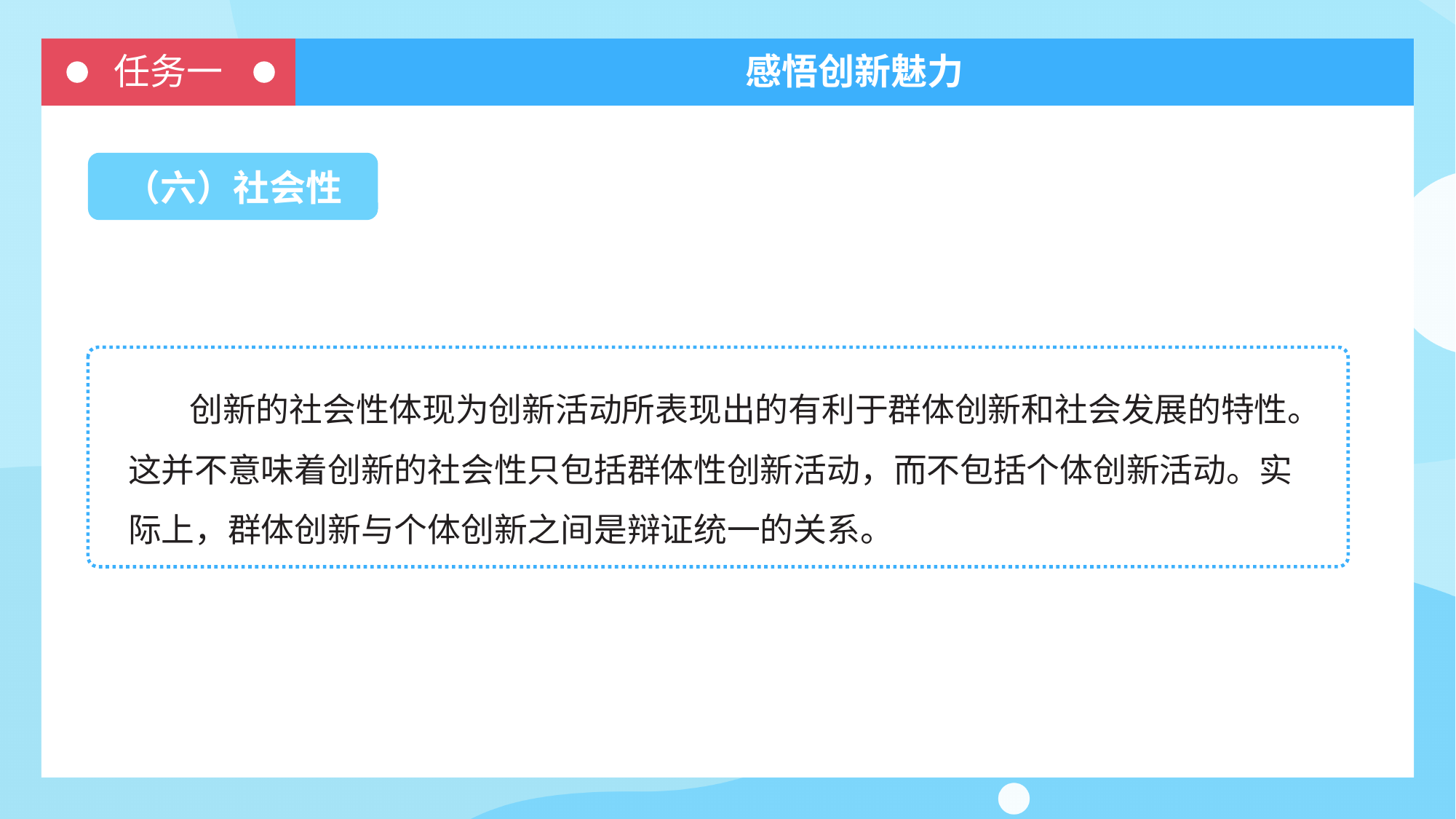

任务一
感悟创新魅力

（六）社会性

       创新的社会性体现为创新活动所表现出的有利于群体创新和社会发展的特性。这并不意味着创新的社会性只包括群体性创新活动，而不包括个体创新活动。实际上，群体创新与个体创新之间是辩证统一的关系。